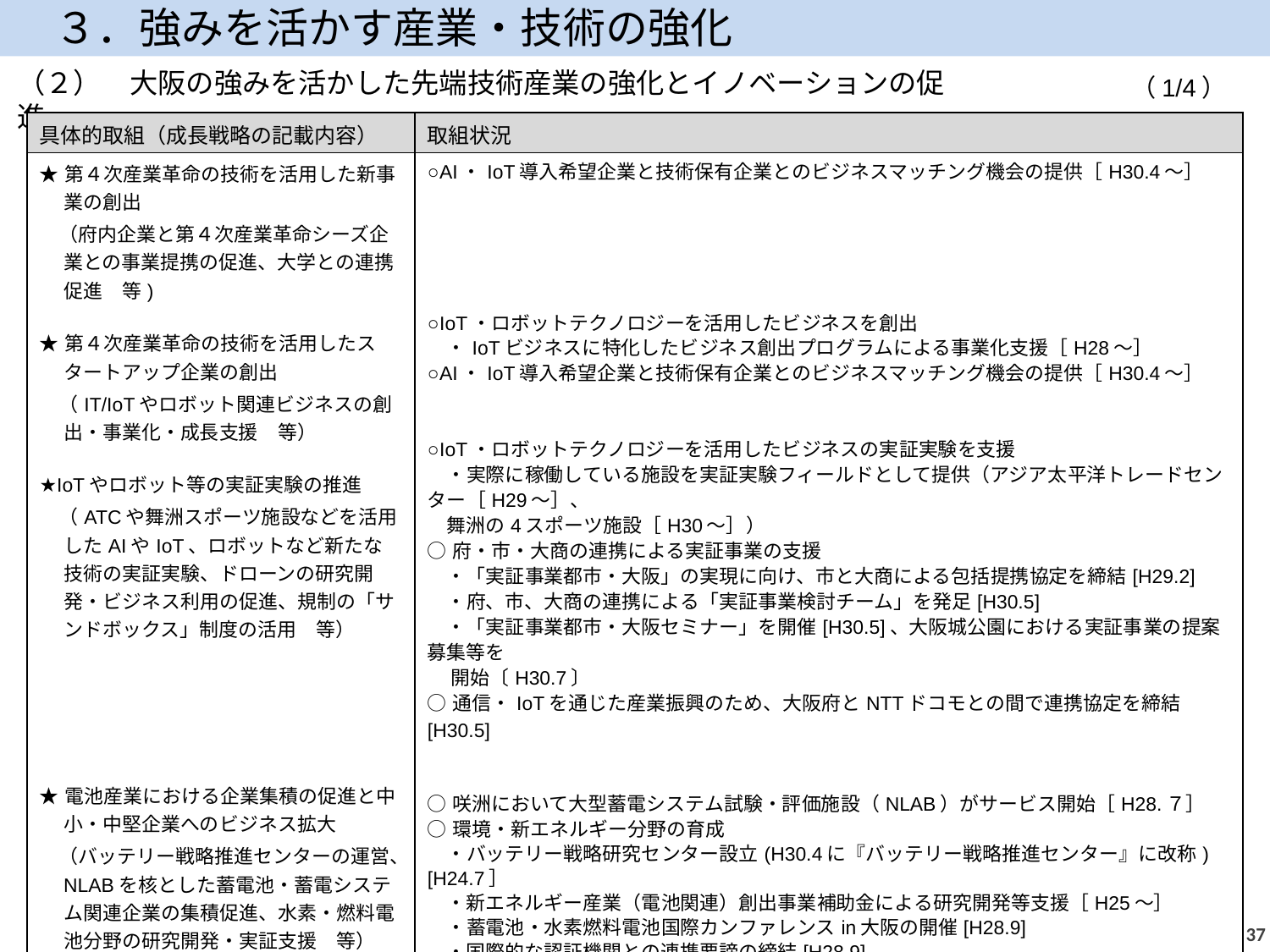

３．強みを活かす産業・技術の強化
（２）　大阪の強みを活かした先端技術産業の強化とイノベーションの促進
（1/4）
| 具体的取組（成長戦略の記載内容） | 取組状況 |
| --- | --- |
| ★第４次産業革命の技術を活用した新事業の創出 　（府内企業と第４次産業革命シーズ企業との事業提携の促進、大学との連携促進　等) ★第４次産業革命の技術を活用したスタートアップ企業の創出 　（IT/IoTやロボット関連ビジネスの創出・事業化・成長支援　等） ★IoTやロボット等の実証実験の推進 　（ATCや舞洲スポーツ施設などを活用したAIやIoT、ロボットなど新たな技術の実証実験、ドローンの研究開発・ビジネス利用の促進、規制の「サンドボックス」制度の活用　等） ★電池産業における企業集積の促進と中小・中堅企業へのビジネス拡大 　（バッテリー戦略推進センターの運営、NLABを核とした蓄電池・蓄電システム関連企業の集積促進、水素・燃料電池分野の研究開発・実証支援　等） | ○AI・IoT導入希望企業と技術保有企業とのビジネスマッチング機会の提供［H30.4～］ ○IoT・ロボットテクノロジーを活用したビジネスを創出 　・IoTビジネスに特化したビジネス創出プログラムによる事業化支援［H28～］ ○AI・IoT導入希望企業と技術保有企業とのビジネスマッチング機会の提供［H30.4～］ ○IoT・ロボットテクノロジーを活用したビジネスの実証実験を支援 　・実際に稼働している施設を実証実験フィールドとして提供（アジア太平洋トレードセンター［H29～］、 舞洲の4スポーツ施設［H30～］） ○府・市・大商の連携による実証事業の支援 　・「実証事業都市・大阪」の実現に向け、市と大商による包括提携協定を締結[H29.2] 　・府、市、大商の連携による「実証事業検討チーム」を発足[H30.5] 　・「実証事業都市・大阪セミナー」を開催[H30.5]、大阪城公園における実証事業の提案募集等を 開始〔H30.7〕 ○通信・IoTを通じた産業振興のため、大阪府とNTTドコモとの間で連携協定を締結[H30.5] ○咲洲において大型蓄電システム試験・評価施設（NLAB）がサービス開始［H28.７］ ○環境・新エネルギー分野の育成 　・バッテリー戦略研究センター設立(H30.4に『バッテリー戦略推進センター』に改称)[H24.7］ 　・新エネルギー産業（電池関連）創出事業補助金による研究開発等支援［H25～］ 　・蓄電池・水素燃料電池国際カンファレンスin大阪の開催[H28.9] 　・国際的な認証機関との連携要諦の締結[H28.9] 　・蓄電池国際ビジネスフォーラムin大阪の開催[H30.1] 　　　　　　　　　　　　　　　　　　　　　　　　　　　　　　　　　　　　　　　 （次のページに続く） |
37